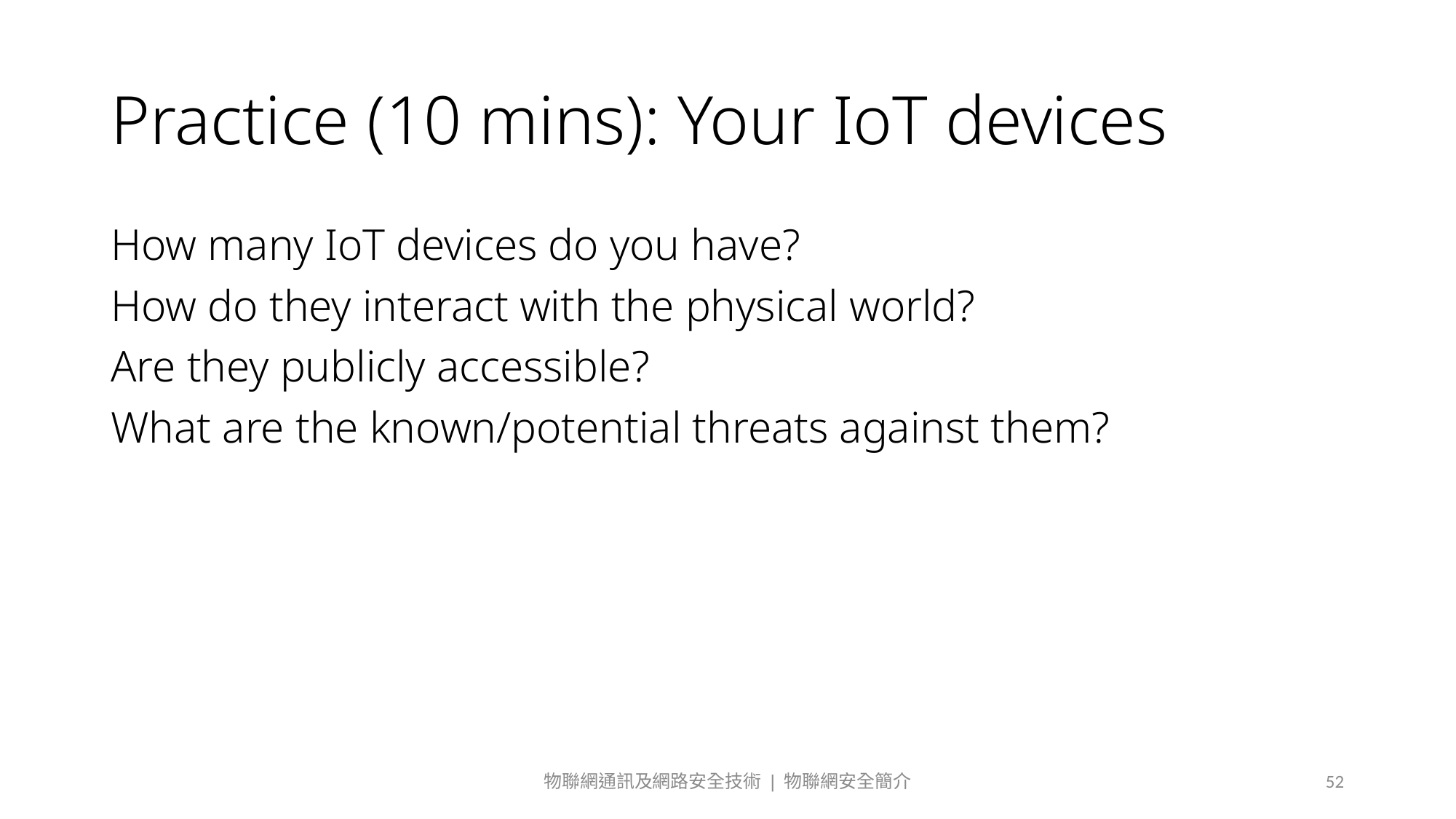

# Practice (10 mins): Your IoT devices
How many IoT devices do you have?
How do they interact with the physical world?
Are they publicly accessible?
What are the known/potential threats against them?
物聯網通訊及網路安全技術 | 物聯網安全簡介
52